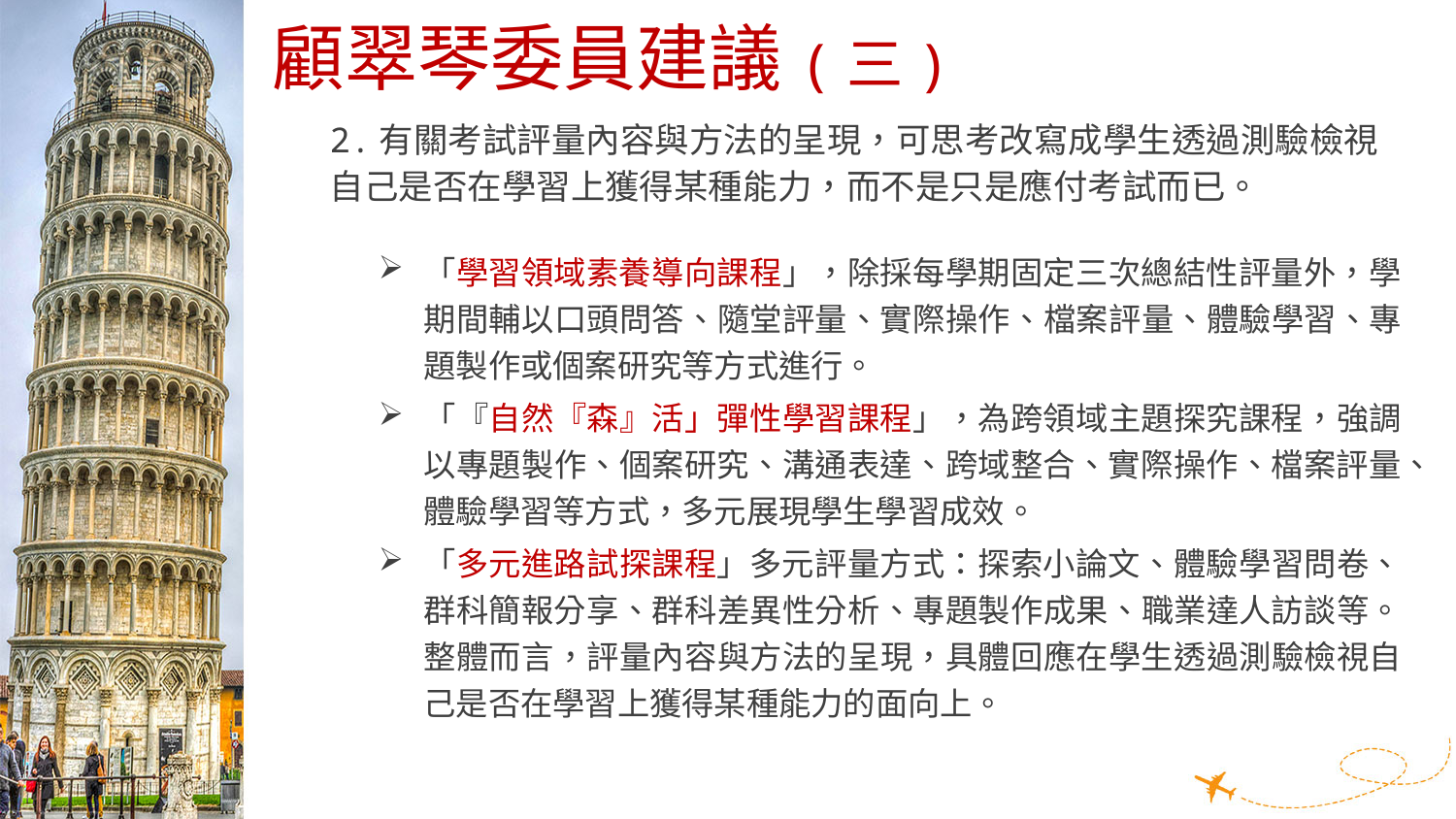

# 顧翠琴委員建議(三)
2.有關考試評量內容與方法的呈現，可思考改寫成學生透過測驗檢視自己是否在學習上獲得某種能力，而不是只是應付考試而已。
「學習領域素養導向課程」，除採每學期固定三次總結性評量外，學期間輔以口頭問答、隨堂評量、實際操作、檔案評量、體驗學習、專題製作或個案研究等方式進行。
「『自然『森』活」彈性學習課程」，為跨領域主題探究課程，強調以專題製作、個案研究、溝通表達、跨域整合、實際操作、檔案評量、體驗學習等方式，多元展現學生學習成效。
「多元進路試探課程」多元評量方式：探索小論文、體驗學習問卷、群科簡報分享、群科差異性分析、專題製作成果、職業達人訪談等。整體而言，評量內容與方法的呈現，具體回應在學生透過測驗檢視自己是否在學習上獲得某種能力的面向上。